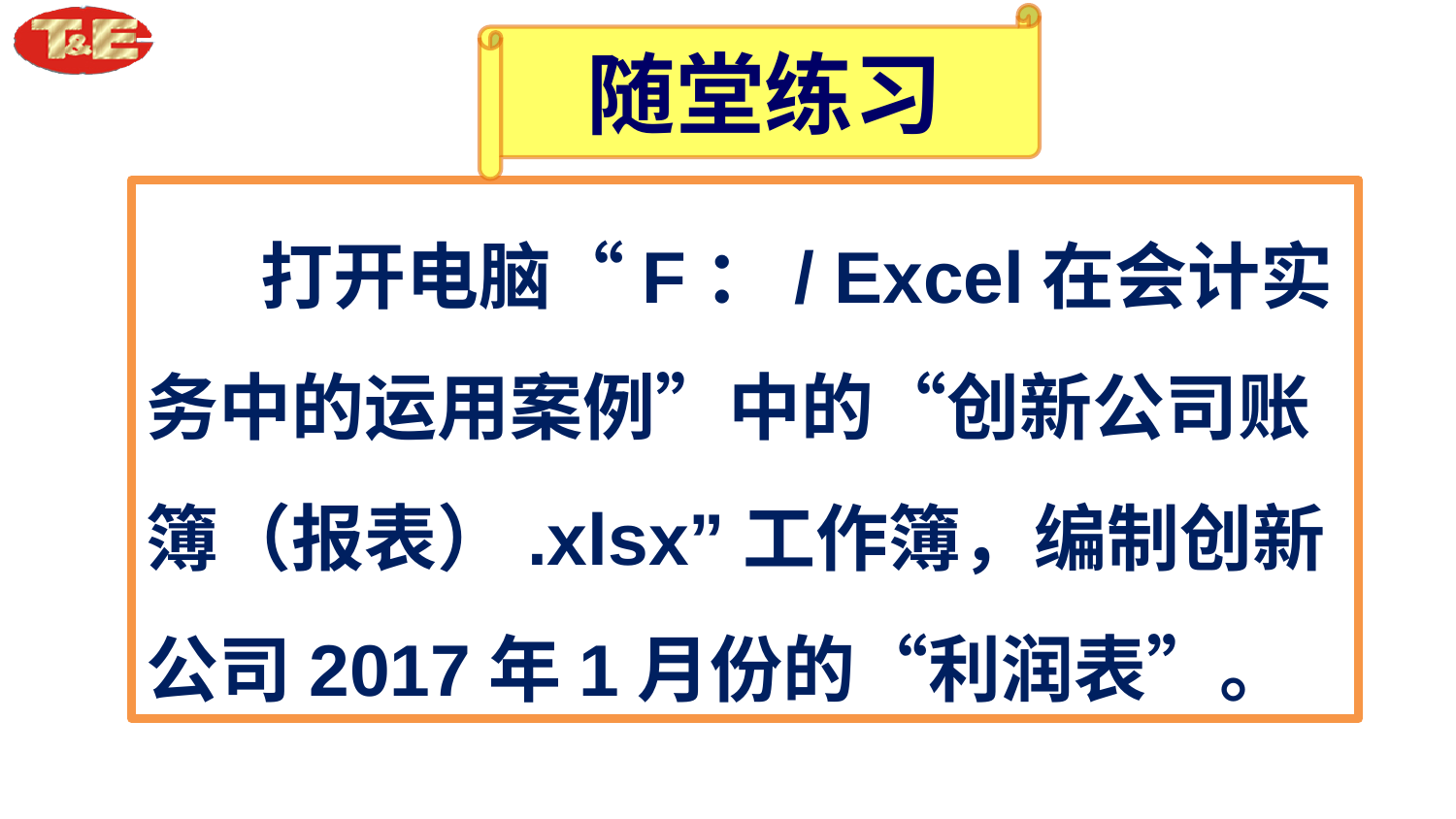

随堂练习
打开电脑“F：/ Excel在会计实务中的运用案例”中的“创新公司账簿（报表）.xlsx”工作簿，编制创新公司2017年1月份的“利润表”。